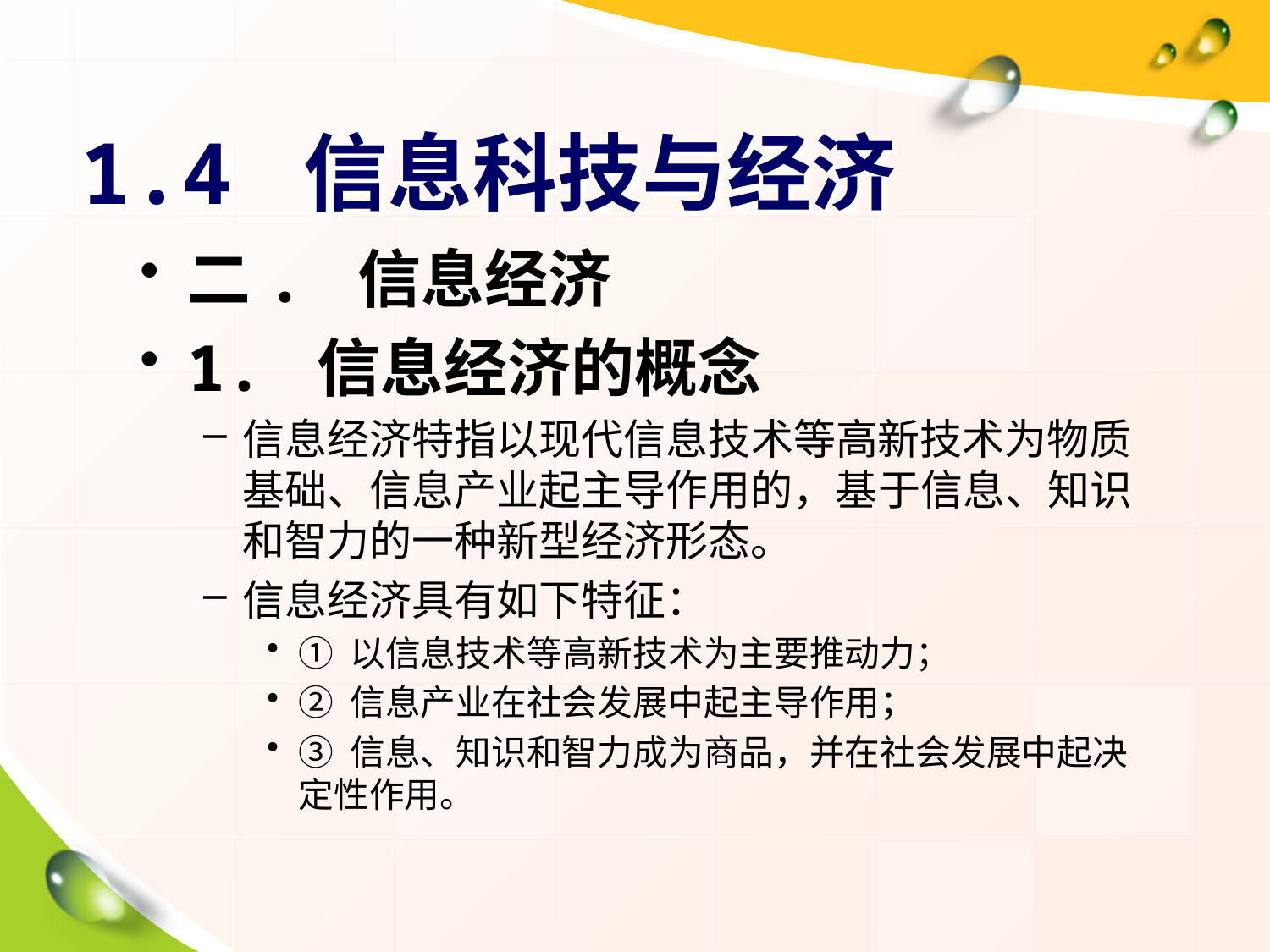

# 1.4 信息科技与经济
二. 信息经济
1. 信息经济的概念
信息经济特指以现代信息技术等高新技术为物质基础、信息产业起主导作用的，基于信息、知识和智力的一种新型经济形态。
信息经济具有如下特征：
① 以信息技术等高新技术为主要推动力；
② 信息产业在社会发展中起主导作用；
③ 信息、知识和智力成为商品，并在社会发展中起决定性作用。